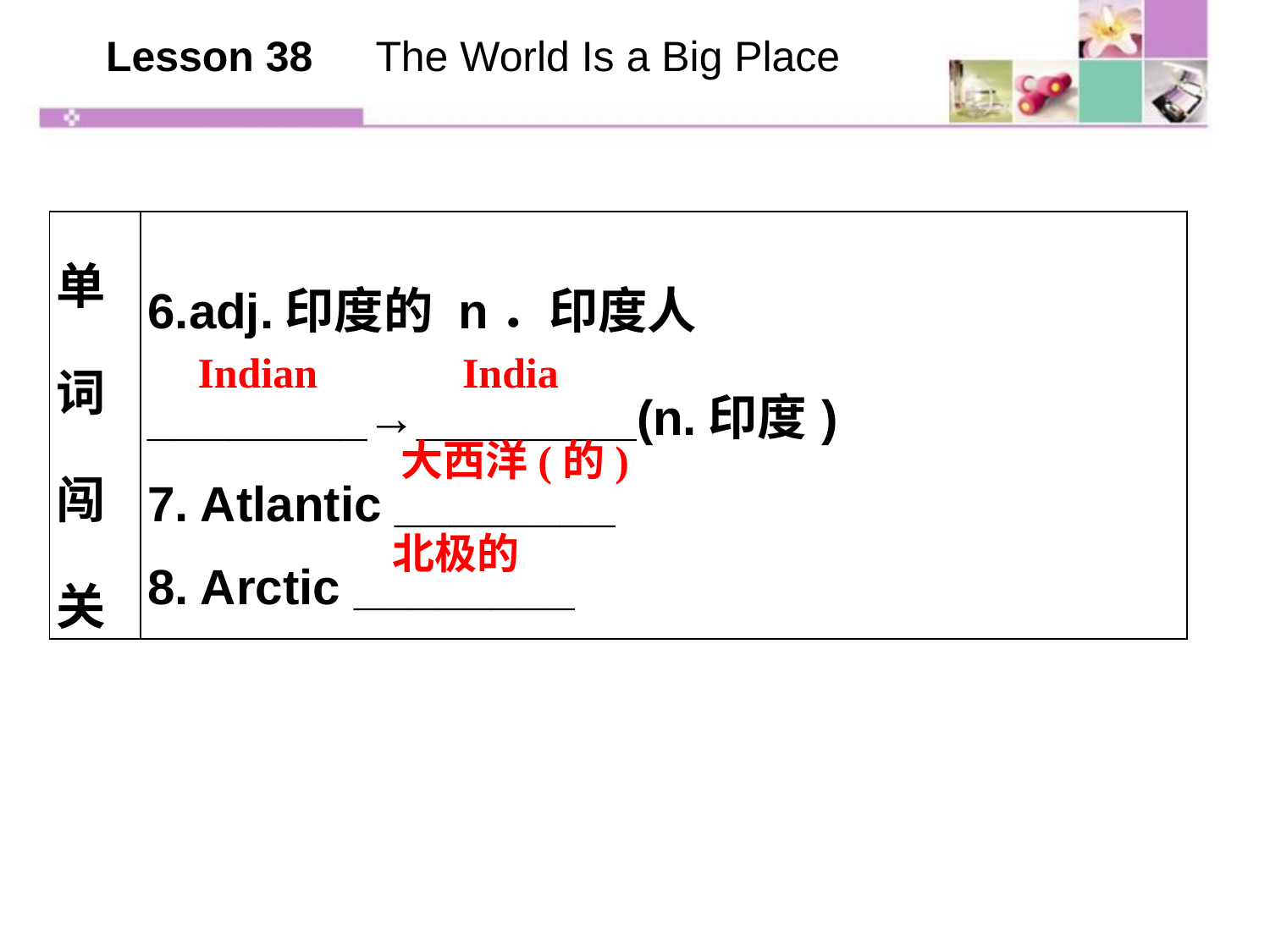

Lesson 38　The World Is a Big Place
| 单词闯关 | 6.adj.印度的 n．印度人\_\_\_\_\_\_\_\_→\_\_\_\_\_\_\_\_(n.印度) 7. Atlantic \_\_\_\_\_\_\_\_ 8. Arctic \_\_\_\_\_\_\_\_ |
| --- | --- |
Indian		 India
大西洋(的)
北极的